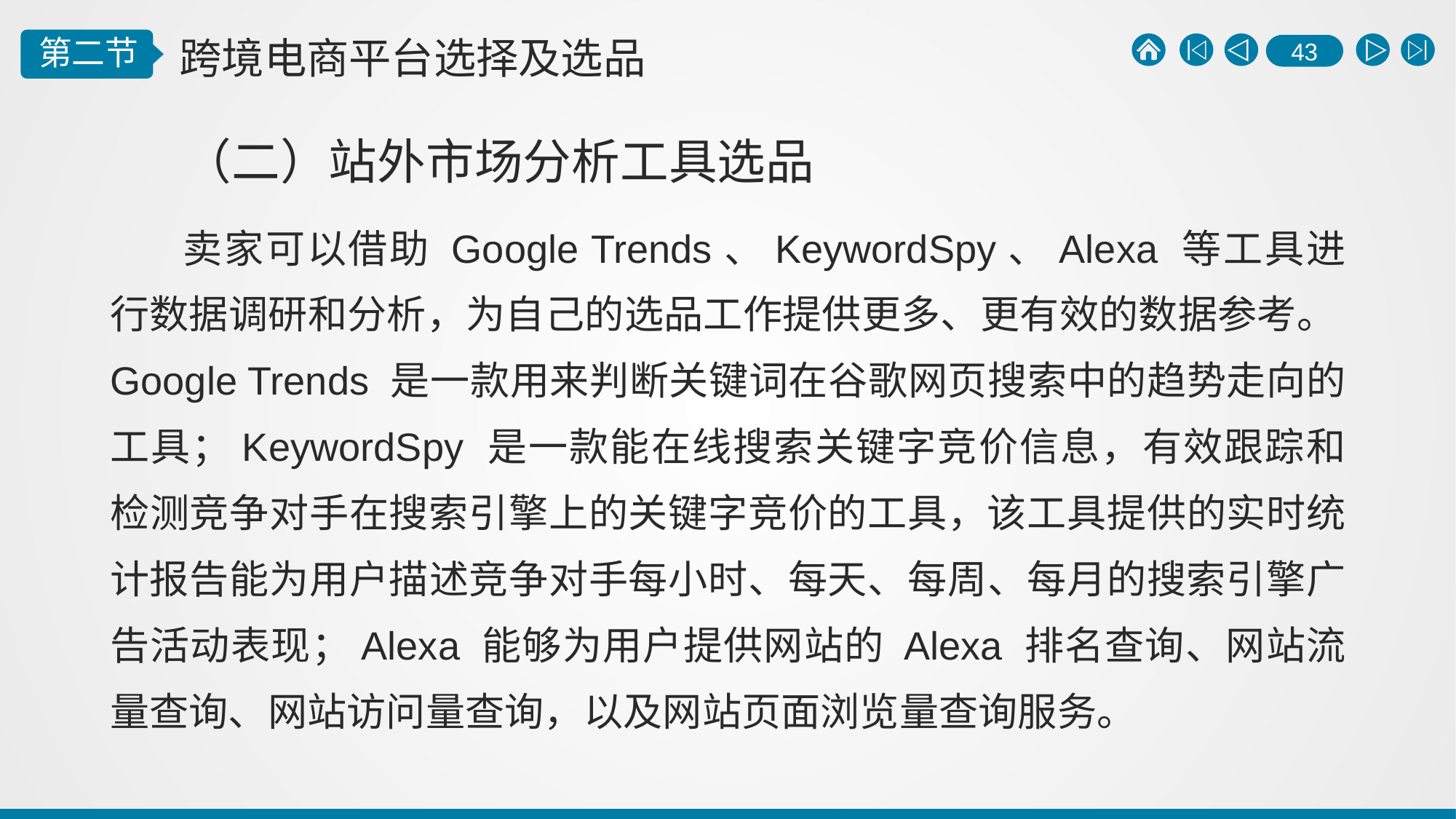

（二）站外市场分析工具选品
卖家可以借助 Google Trends、KeywordSpy、Alexa 等工具进行数据调研和分析，为自己的选品工作提供更多、更有效的数据参考。Google Trends 是一款用来判断关键词在谷歌网页搜索中的趋势走向的工具；KeywordSpy 是一款能在线搜索关键字竞价信息，有效跟踪和检测竞争对手在搜索引擎上的关键字竞价的工具，该工具提供的实时统计报告能为用户描述竞争对手每小时、每天、每周、每月的搜索引擎广告活动表现；Alexa 能够为用户提供网站的 Alexa 排名查询、网站流量查询、网站访问量查询，以及网站页面浏览量查询服务。